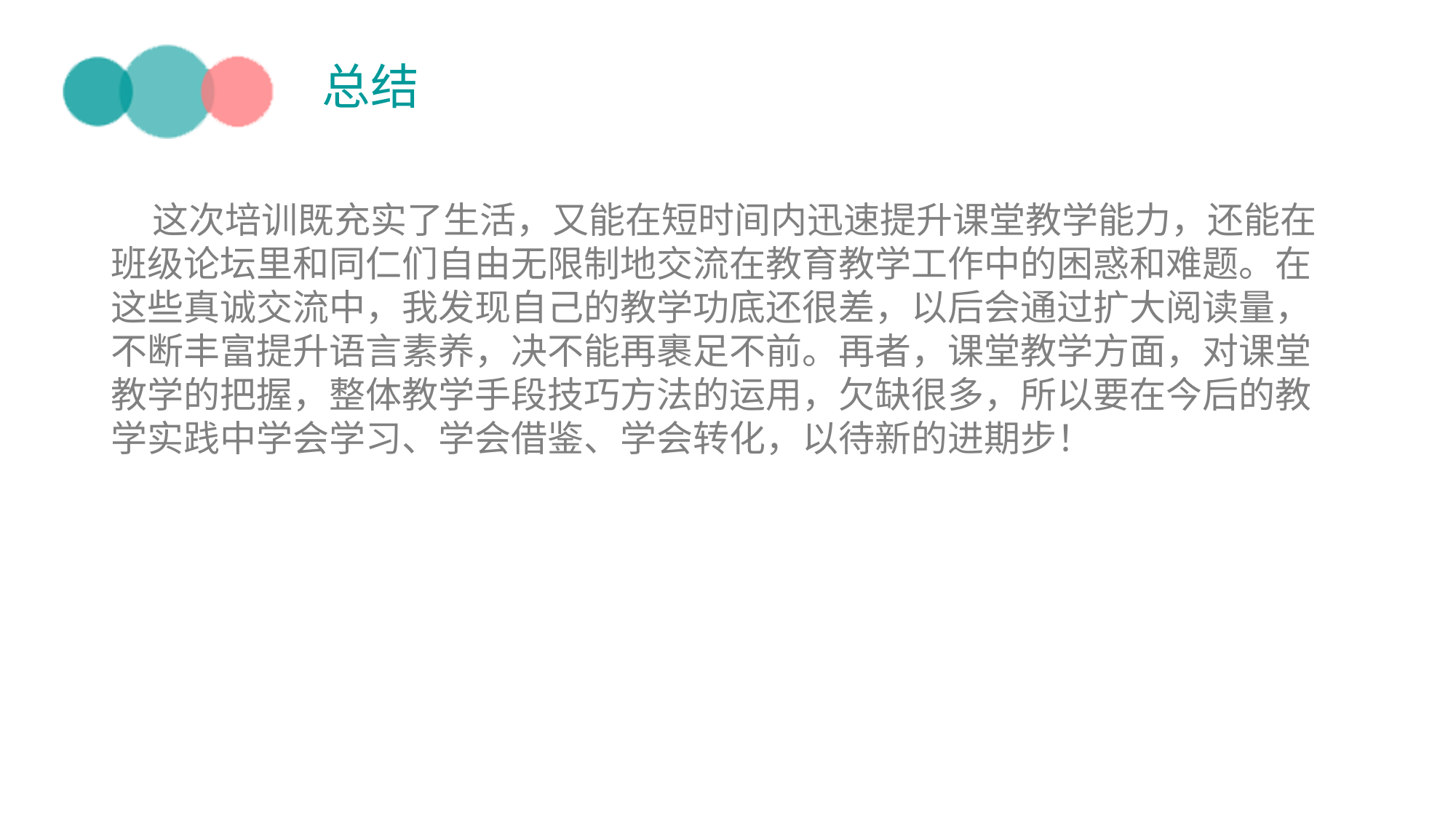

# 总结
    这次培训既充实了生活，又能在短时间内迅速提升课堂教学能力，还能在班级论坛里和同仁们自由无限制地交流在教育教学工作中的困惑和难题。在这些真诚交流中，我发现自己的教学功底还很差，以后会通过扩大阅读量，不断丰富提升语言素养，决不能再裹足不前。再者，课堂教学方面，对课堂教学的把握，整体教学手段技巧方法的运用，欠缺很多，所以要在今后的教学实践中学会学习、学会借鉴、学会转化，以待新的进期步！